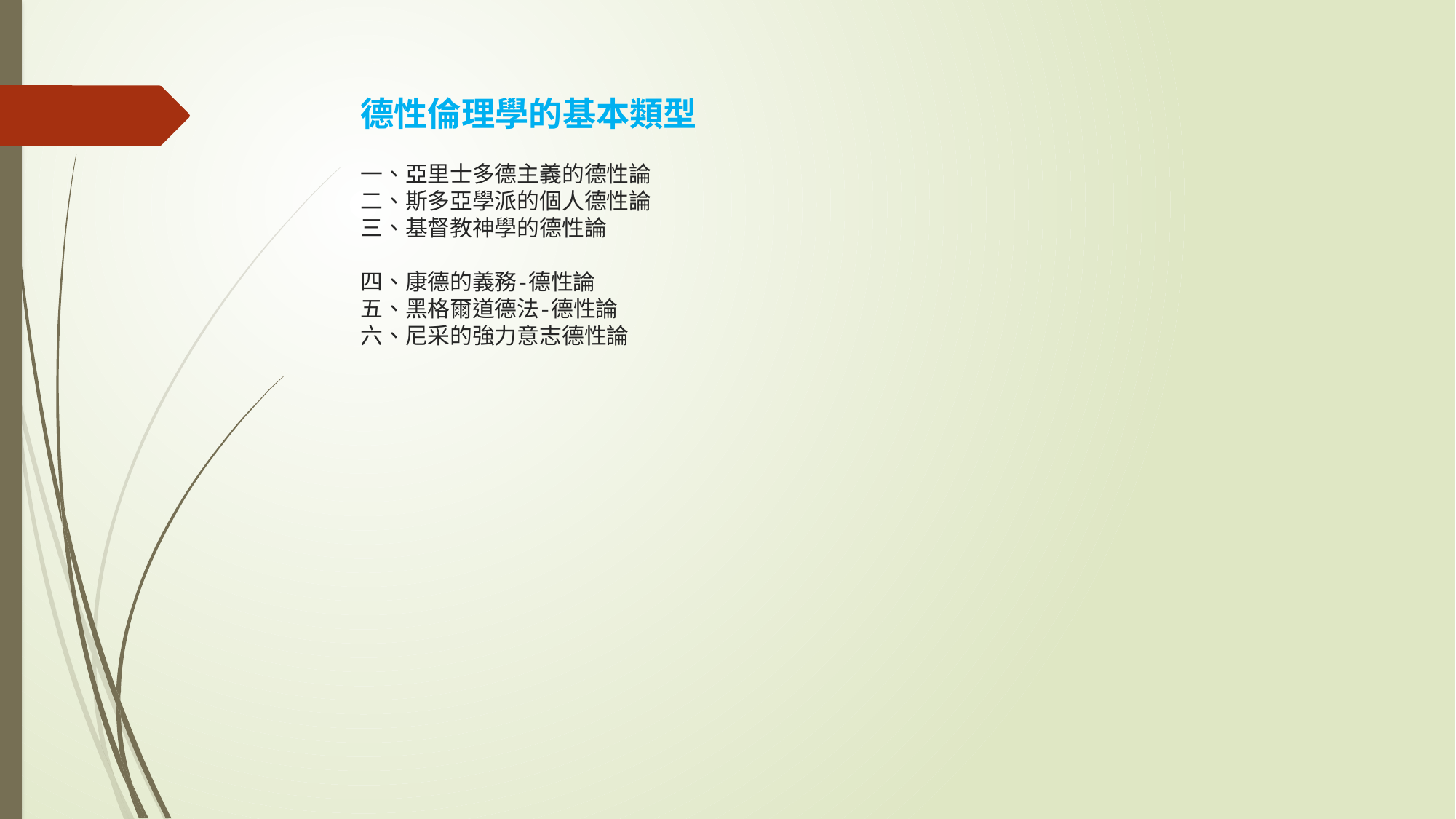

# 德性倫理學的基本類型 一、亞里士多德主義的德性論 二、斯多亞學派的個人德性論 三、基督教神學的德性論 四、康德的義務-德性論 五、黑格爾道德法-德性論 六、尼采的強力意志德性論